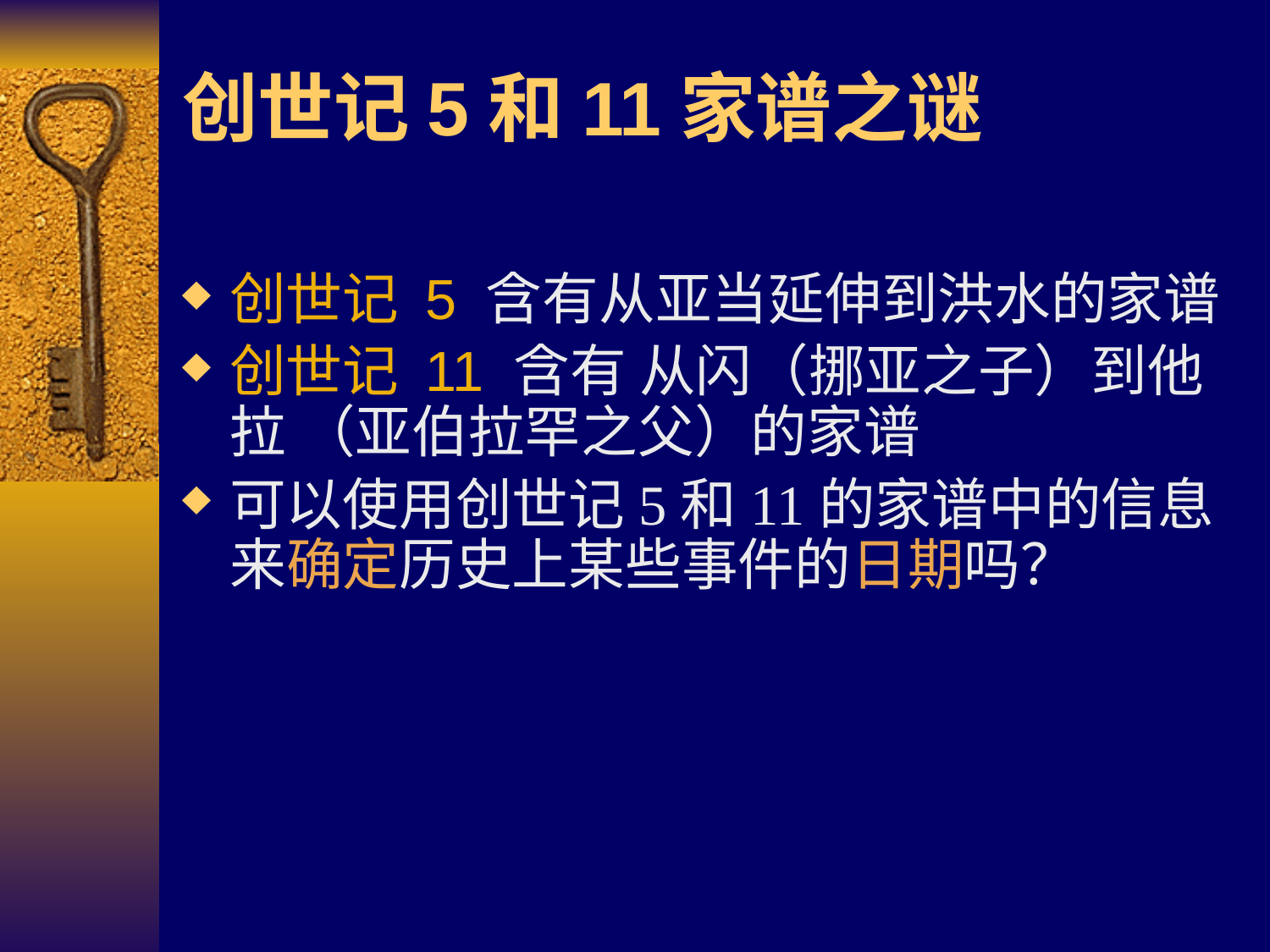

# 创世记5和11家谱之谜
创世记 5 含有从亚当延伸到洪水的家谱
创世记 11 含有 从闪（挪亚之子）到他拉 （亚伯拉罕之父）的家谱
可以使用创世记5和11的家谱中的信息来确定历史上某些事件的日期吗？